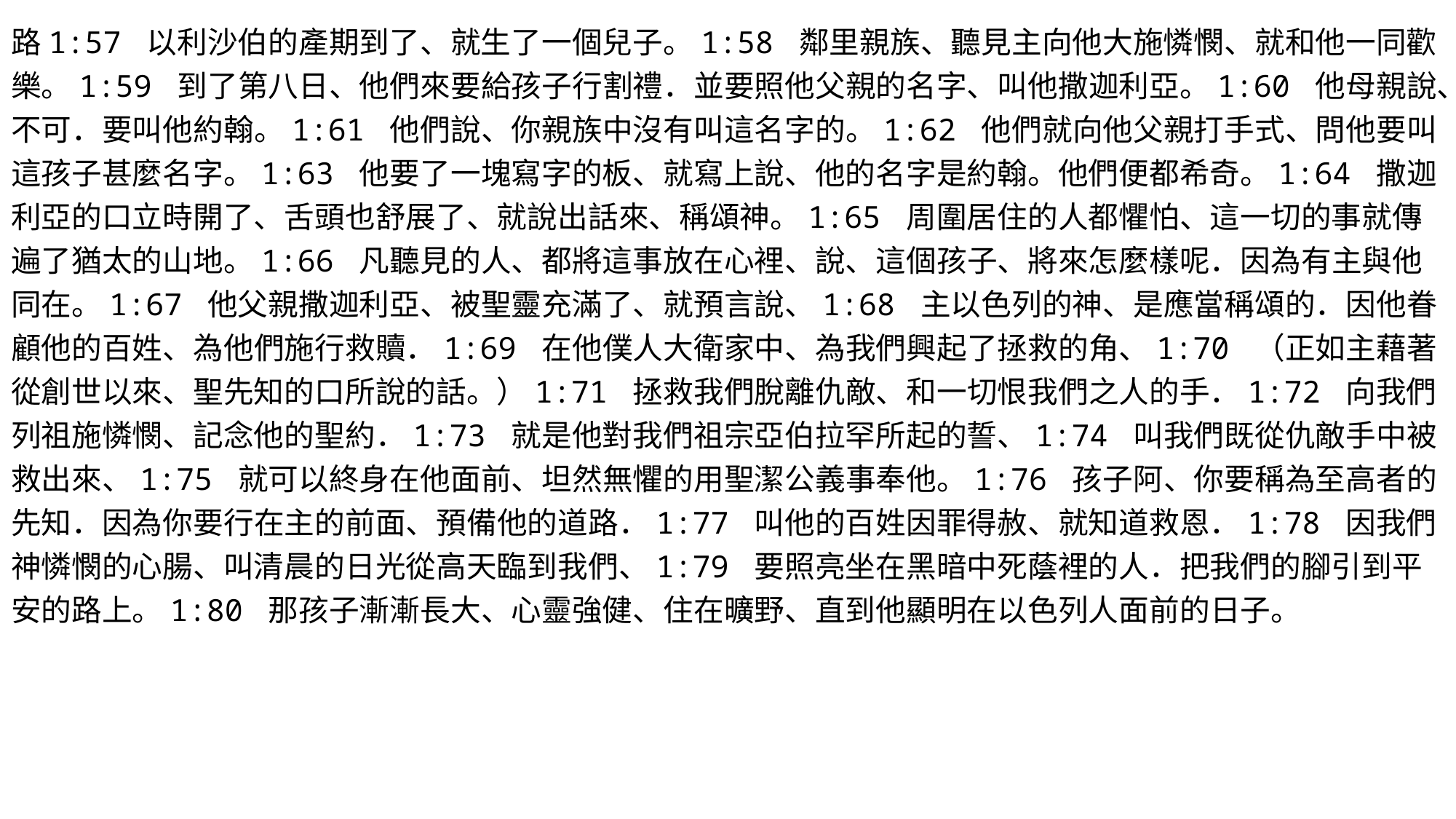

路1:57 以利沙伯的產期到了、就生了一個兒子。1:58 鄰里親族、聽見主向他大施憐憫、就和他一同歡樂。1:59 到了第八日、他們來要給孩子行割禮．並要照他父親的名字、叫他撒迦利亞。1:60 他母親說、不可．要叫他約翰。1:61 他們說、你親族中沒有叫這名字的。1:62 他們就向他父親打手式、問他要叫這孩子甚麼名字。1:63 他要了一塊寫字的板、就寫上說、他的名字是約翰。他們便都希奇。1:64 撒迦利亞的口立時開了、舌頭也舒展了、就說出話來、稱頌神。1:65 周圍居住的人都懼怕、這一切的事就傳遍了猶太的山地。1:66 凡聽見的人、都將這事放在心裡、說、這個孩子、將來怎麼樣呢．因為有主與他同在。1:67 他父親撒迦利亞、被聖靈充滿了、就預言說、1:68 主以色列的神、是應當稱頌的．因他眷顧他的百姓、為他們施行救贖．1:69 在他僕人大衛家中、為我們興起了拯救的角、1:70 （正如主藉著從創世以來、聖先知的口所說的話。）1:71 拯救我們脫離仇敵、和一切恨我們之人的手．1:72 向我們列祖施憐憫、記念他的聖約．1:73 就是他對我們祖宗亞伯拉罕所起的誓、1:74 叫我們既從仇敵手中被救出來、1:75 就可以終身在他面前、坦然無懼的用聖潔公義事奉他。1:76 孩子阿、你要稱為至高者的先知．因為你要行在主的前面、預備他的道路．1:77 叫他的百姓因罪得赦、就知道救恩．1:78 因我們神憐憫的心腸、叫清晨的日光從高天臨到我們、1:79 要照亮坐在黑暗中死蔭裡的人．把我們的腳引到平安的路上。1:80 那孩子漸漸長大、心靈強健、住在曠野、直到他顯明在以色列人面前的日子。
#